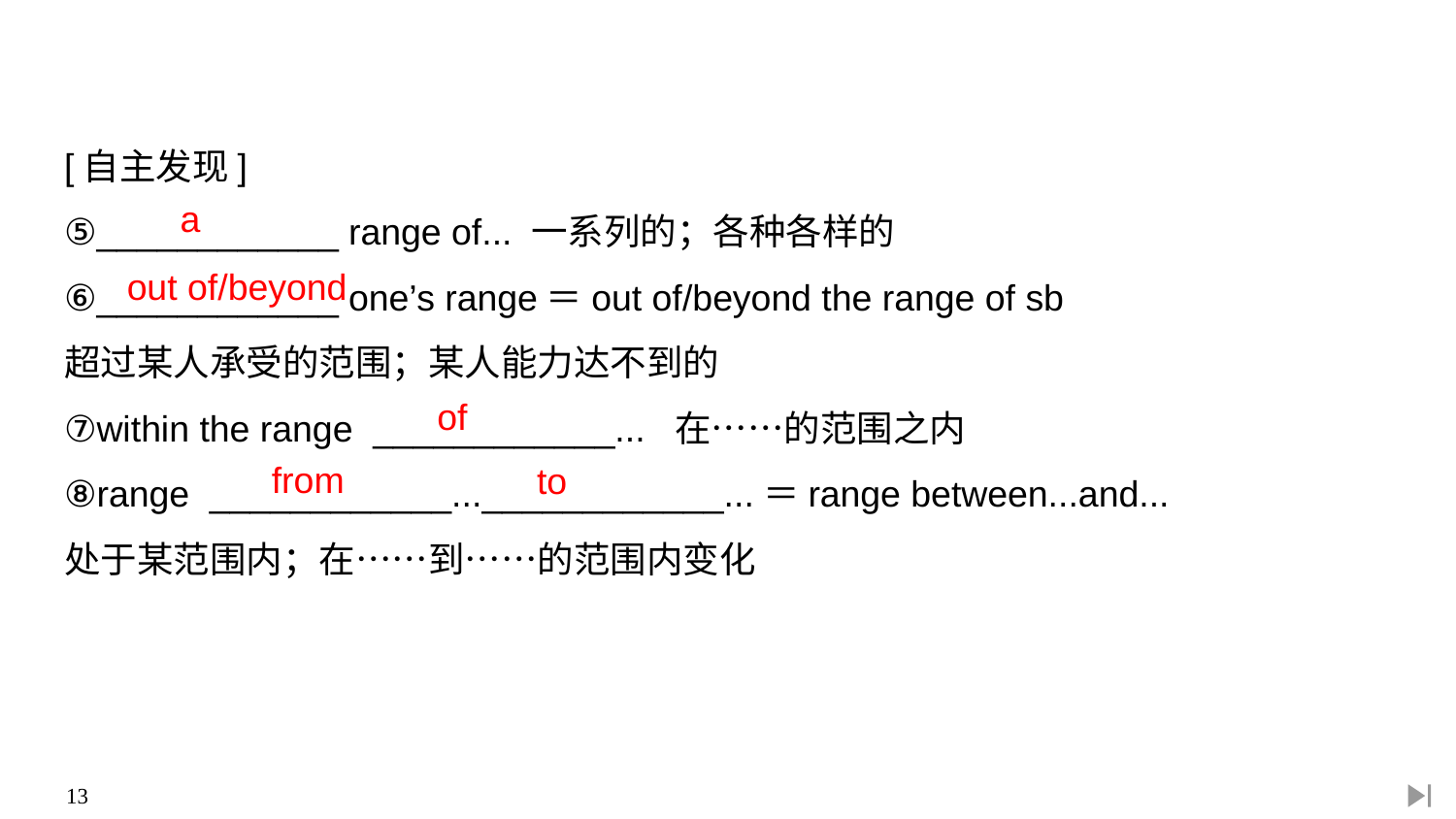

[自主发现]
⑤____________ range of... 一系列的；各种各样的
⑥____________ one’s range＝out of/beyond the range of sb
超过某人承受的范围；某人能力达不到的
⑦within the range  ____________...  在……的范围之内
⑧range  ____________...____________...＝range between...and...
处于某范围内；在……到……的范围内变化
a
out of/beyond
of
from
to